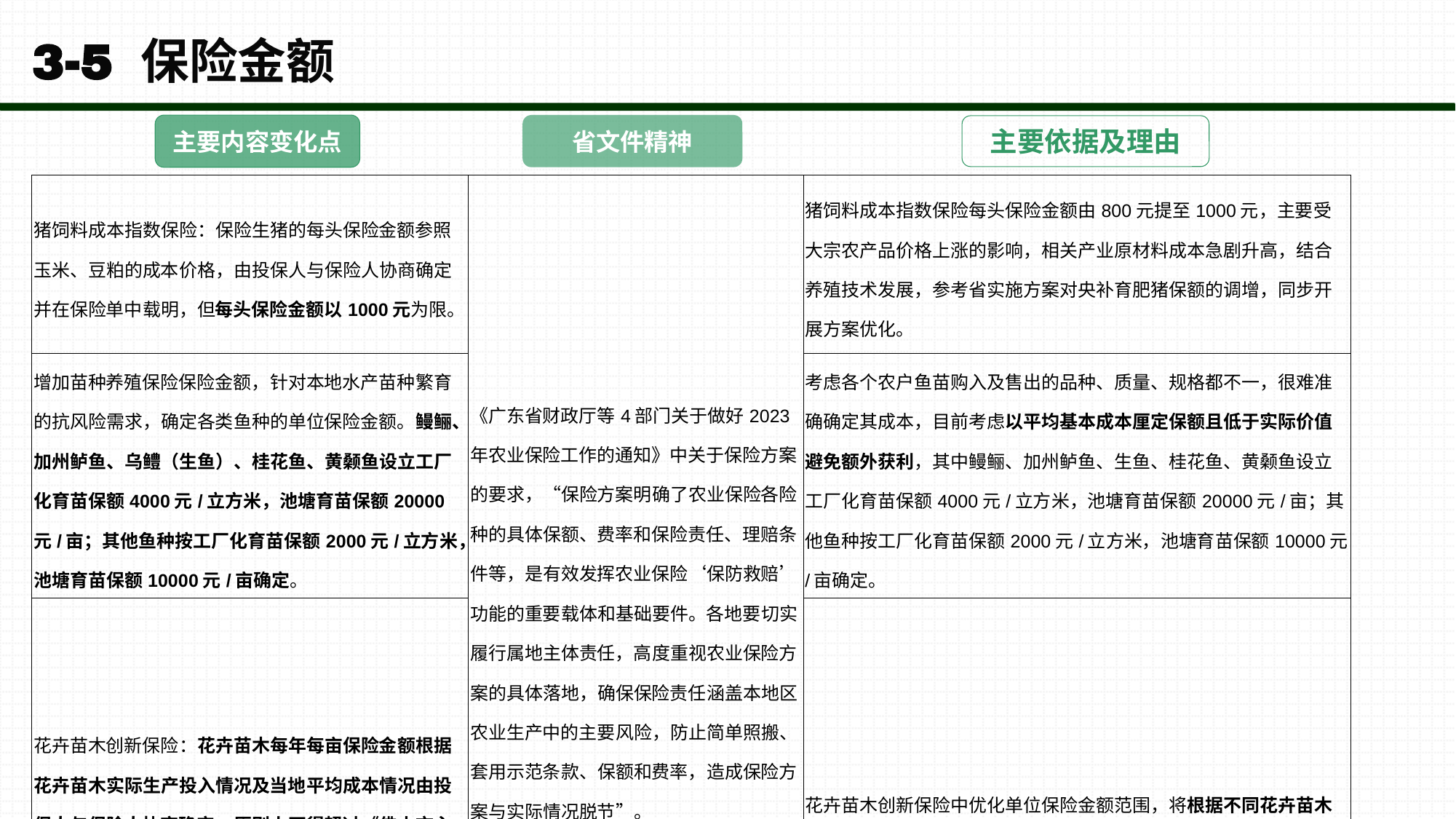

# 3-5 保险金额

省文件精神
主要内容变化点
主要依据及理由
| 猪饲料成本指数保险：保险生猪的每头保险金额参照玉米、豆粕的成本价格，由投保人与保险人协商确定并在保险单中载明，但每头保险金额以1000元为限。 | 《广东省财政厅等4部门关于做好2023年农业保险工作的通知》中关于保险方案的要求，“保险方案明确了农业保险各险种的具体保额、费率和保险责任、理赔条件等，是有效发挥农业保险‘保防救赔’功能的重要载体和基础要件。各地要切实履行属地主体责任，高度重视农业保险方案的具体落地，确保保险责任涵盖本地区农业生产中的主要风险，防止简单照搬、套用示范条款、保额和费率，造成保险方案与实际情况脱节”。 | 猪饲料成本指数保险每头保险金额由800元提至1000元，主要受大宗农产品价格上涨的影响，相关产业原材料成本急剧升高，结合养殖技术发展，参考省实施方案对央补育肥猪保额的调增，同步开展方案优化。 |
| --- | --- | --- |
| 增加苗种养殖保险保险金额，针对本地水产苗种繁育的抗风险需求，确定各类鱼种的单位保险金额。鳗鲡、加州鲈鱼、乌鳢（生鱼）、桂花鱼、黄颡鱼设立工厂化育苗保额4000元/立方米，池塘育苗保额20000元/亩；其他鱼种按工厂化育苗保额2000元/立方米，池塘育苗保额10000元/亩确定。 |  | 考虑各个农户鱼苗购入及售出的品种、质量、规格都不一，很难准确确定其成本，目前考虑以平均基本成本厘定保额且低于实际价值避免额外获利，其中鳗鲡、加州鲈鱼、生鱼、桂花鱼、黄颡鱼设立工厂化育苗保额4000元/立方米，池塘育苗保额20000元/亩；其他鱼种按工厂化育苗保额2000元/立方米，池塘育苗保额10000元/亩确定。 |
| 花卉苗木创新保险：花卉苗木每年每亩保险金额根据花卉苗木实际生产投入情况及当地平均成本情况由投保人与保险人协商确定，原则上不得超过《佛山市主要花卉苗木种植物化成本分类明细参考表》中所列参考值，并在保单中载明。 |  | 花卉苗木创新保险中优化单位保险金额范围，将根据不同花卉苗木品类对应不同的保险金额，以更好匹配实际花卉苗木种植成本。 |